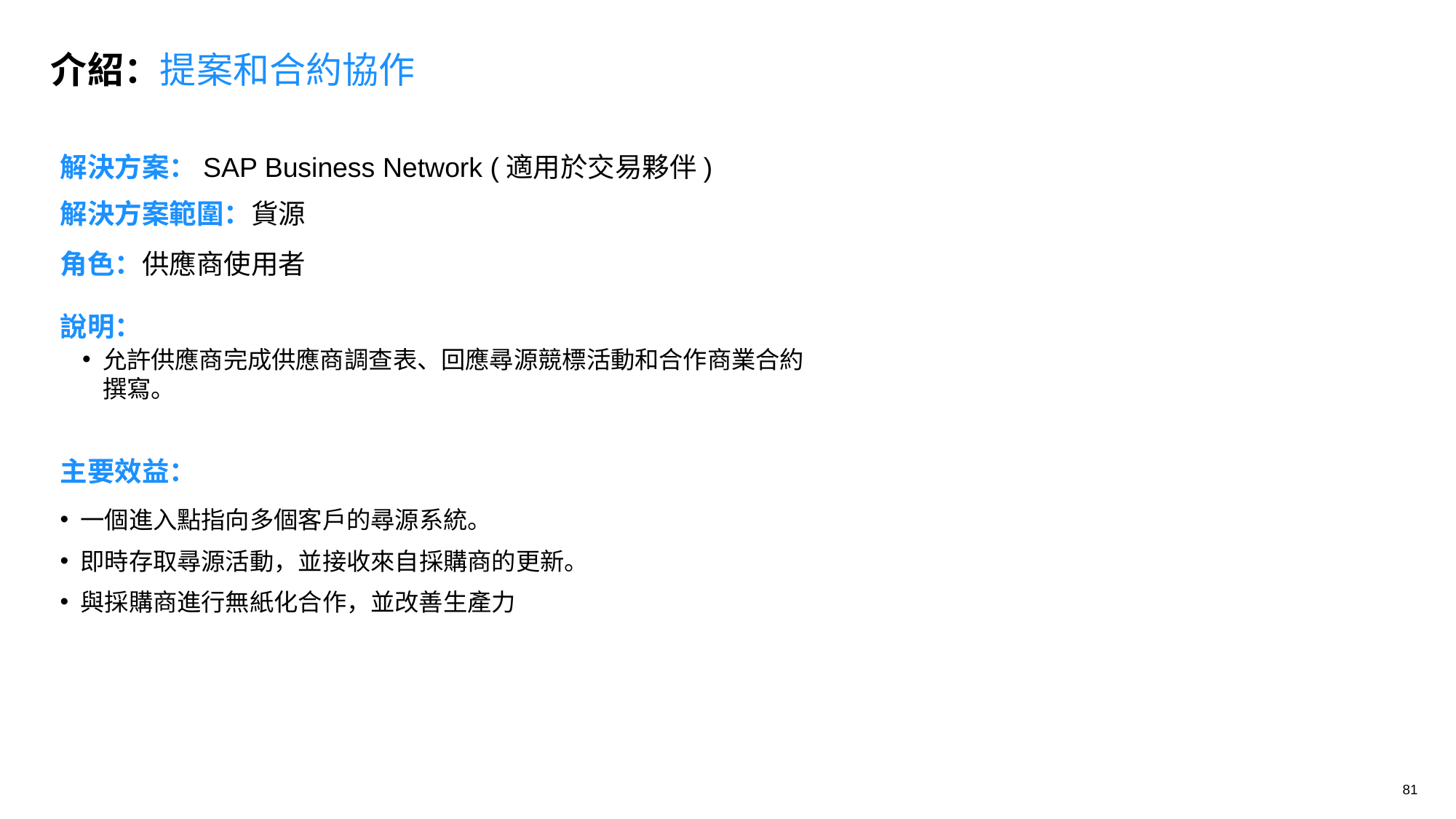

介紹：提案和合約協作
解決方案：SAP Business Network (適用於交易夥伴)
# 解決方案範圍：貨源
角色：供應商使用者
說明：
允許供應商完成供應商調查表、回應尋源競標活動和合作商業合約撰寫。
主要效益：
一個進入點指向多個客戶的尋源系統。
即時存取尋源活動，並接收來自採購商的更新。
與採購商進行無紙化合作，並改善生產力